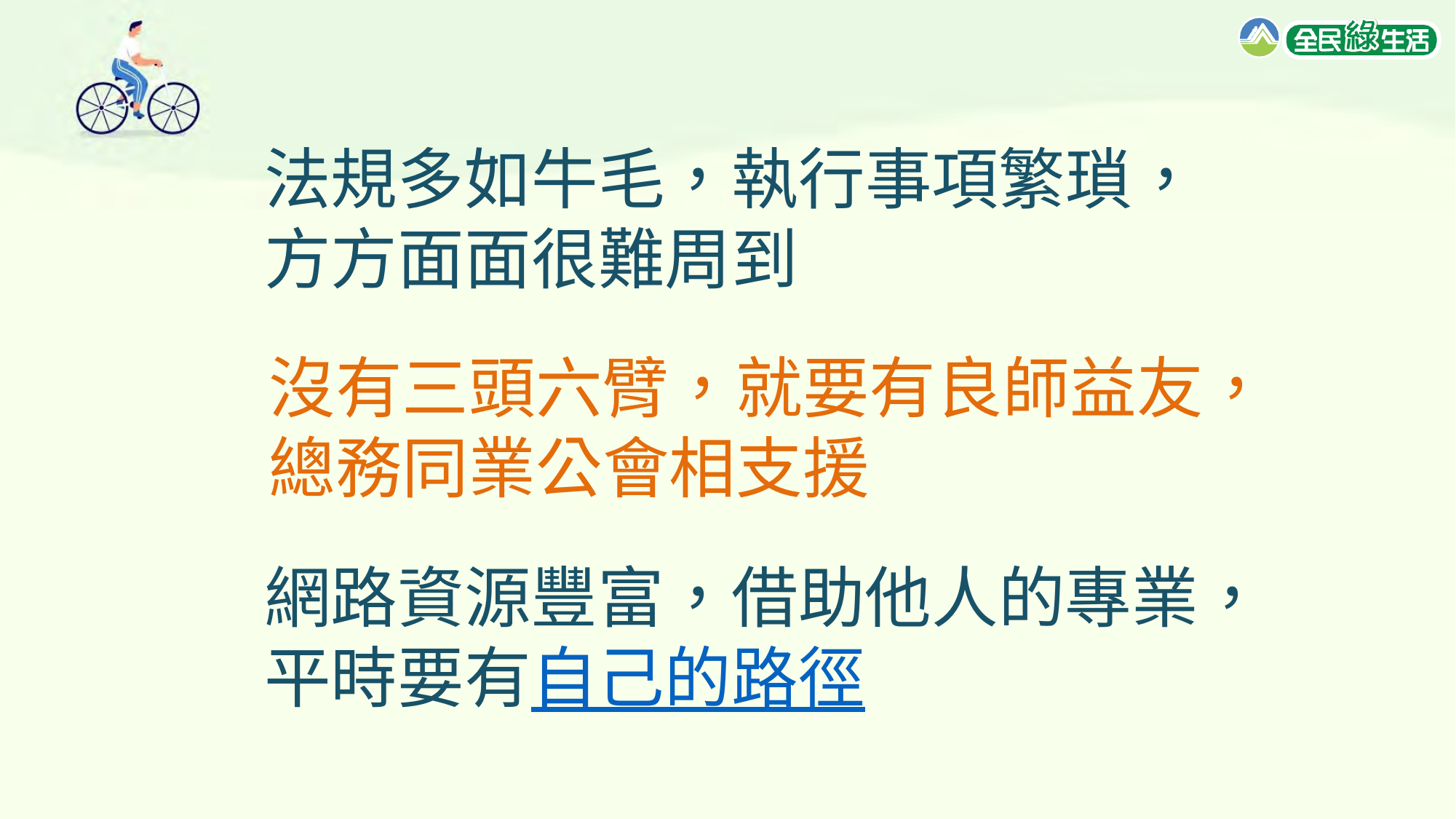

# 法規多如牛毛，執行事項繁瑣，方方面面很難周到
沒有三頭六臂，就要有良師益友，總務同業公會相支援
網路資源豐富，借助他人的專業，平時要有自己的路徑